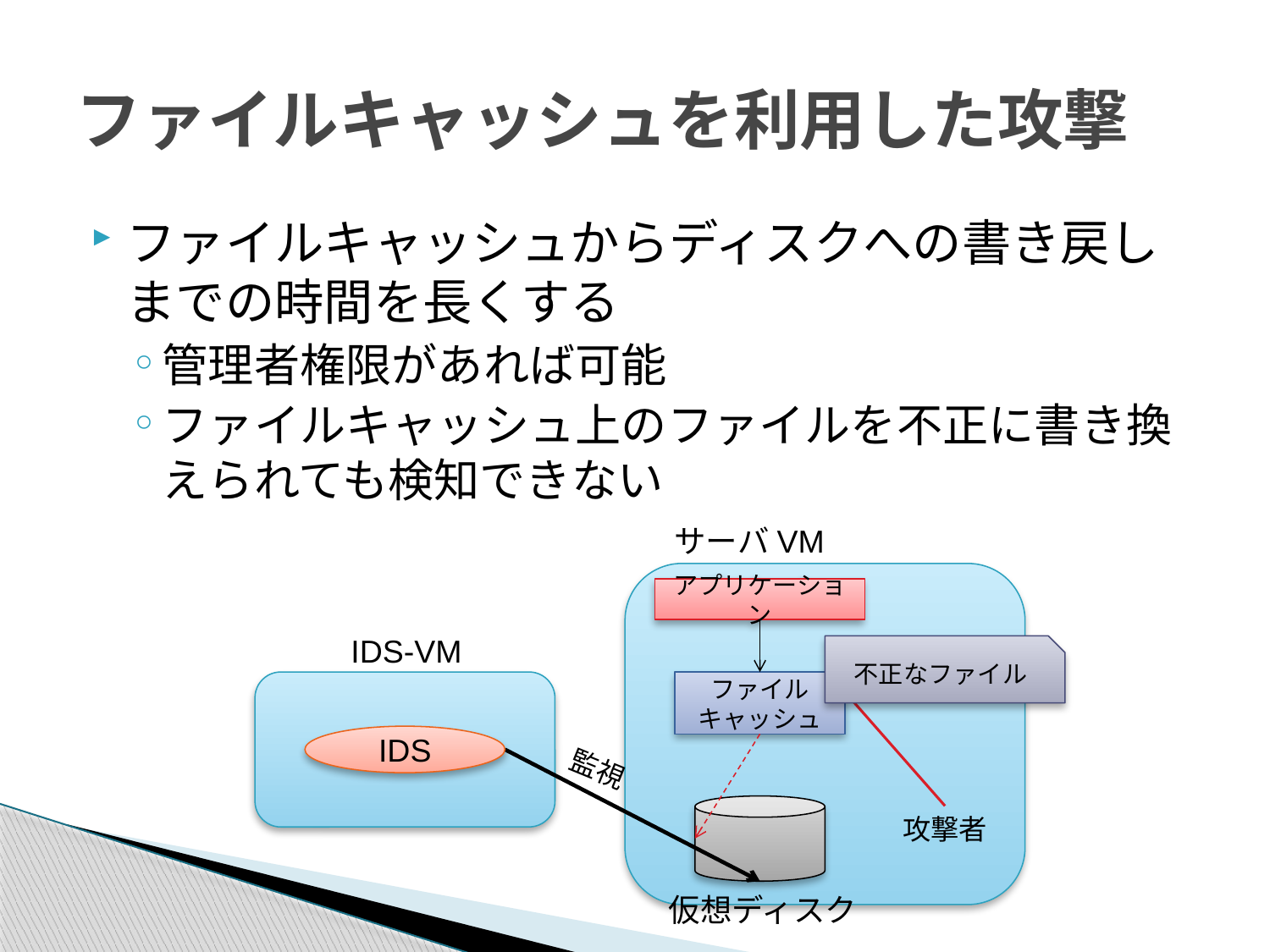

# ファイルキャッシュを利用した攻撃
ファイルキャッシュからディスクへの書き戻しまでの時間を長くする
管理者権限があれば可能
ファイルキャッシュ上のファイルを不正に書き換えられても検知できない
サーバVM

アプリケーション
IDS-VM

ファイルキャッシュ
IDS

攻撃者
不正なファイル
監視
仮想ディスク